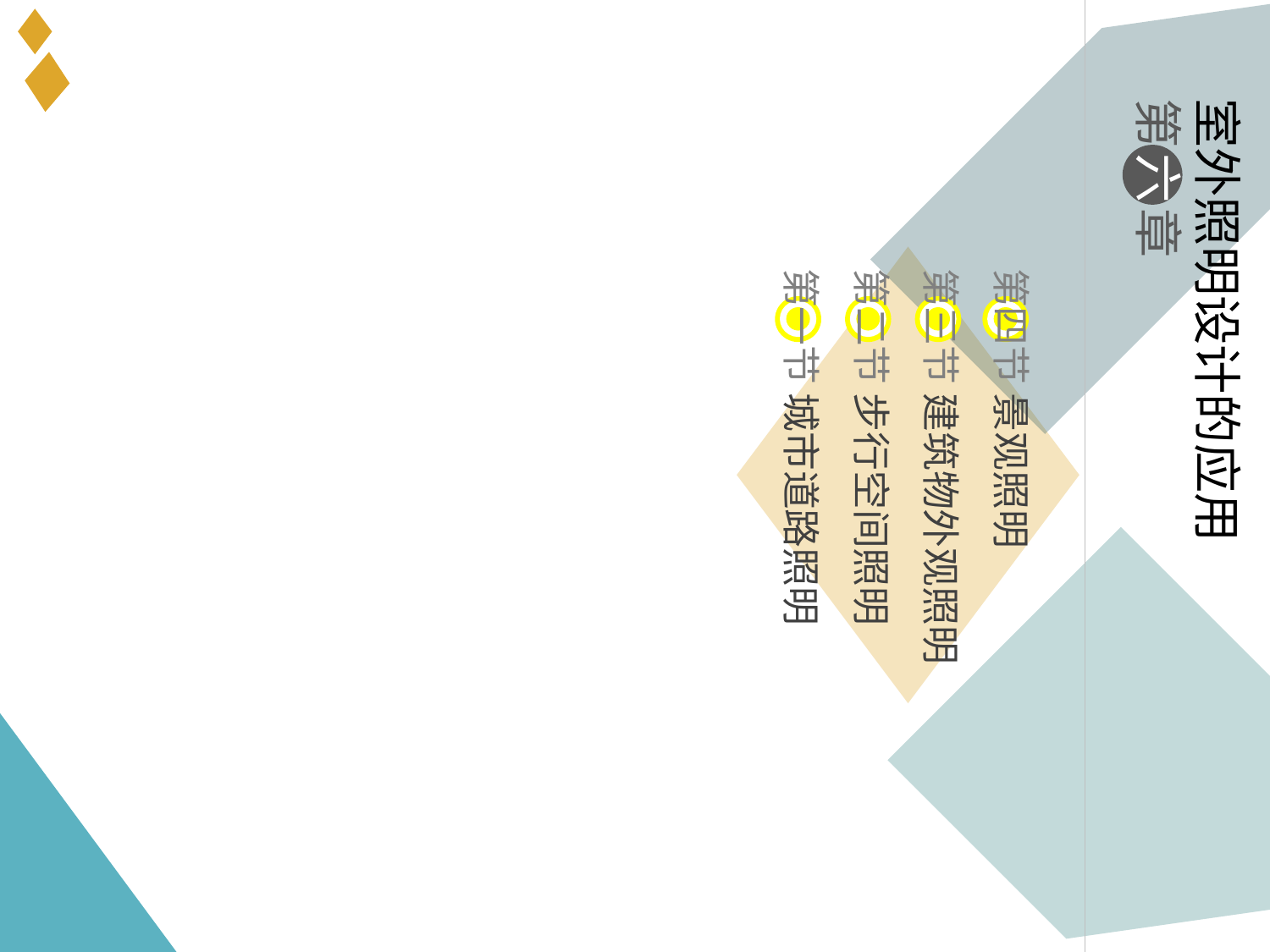

室外照明设计的应用
第 六 章

第四节 景观照明
第三节 建筑物外观照明
第二节 步行空间照明
第一节 城市道路照明